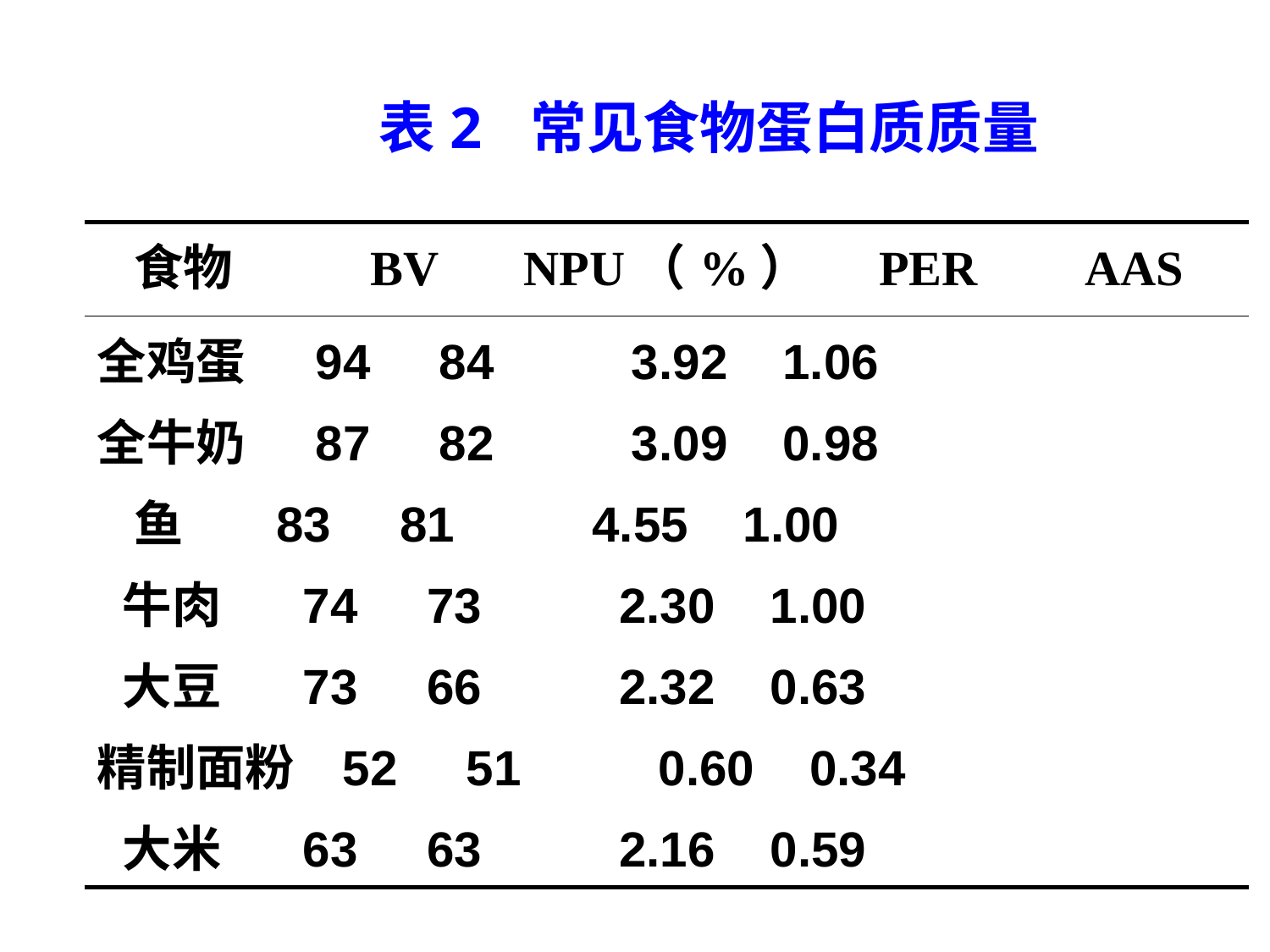

# 表2 常见食物蛋白质质量
| 食物 BV NPU（%） PER AAS |
| --- |
| 全鸡蛋 94 84 3.92 1.06 全牛奶 87 82 3.09 0.98 鱼 83 81 4.55 1.00 牛肉 74 73 2.30 1.00 大豆 73 66 2.32 0.63 精制面粉 52 51 0.60 0.34 大米 63 63 2.16 0.59 |